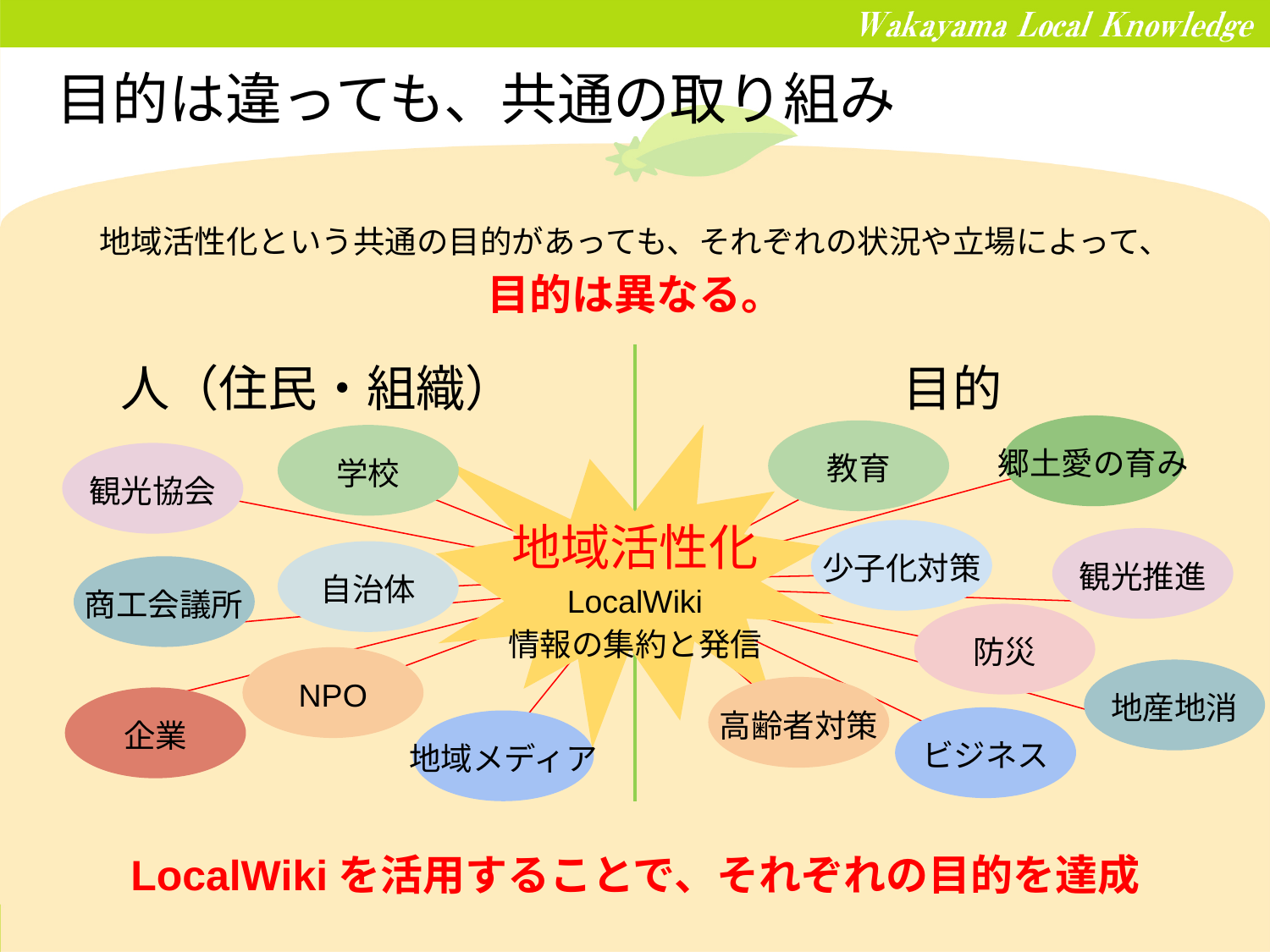

# 目的は違っても、共通の取り組み
地域活性化という共通の目的があっても、それぞれの状況や立場によって、
目的は異なる。
人（住民・組織）
目的

郷土愛の育み

教育

学校

観光協会
地域活性化
LocalWiki
情報の集約と発信

少子化対策

観光推進

自治体

商工会議所

防災

NPO

地産地消

高齢者対策

企業

ビジネス

地域メディア
LocalWikiを活用することで、それぞれの目的を達成